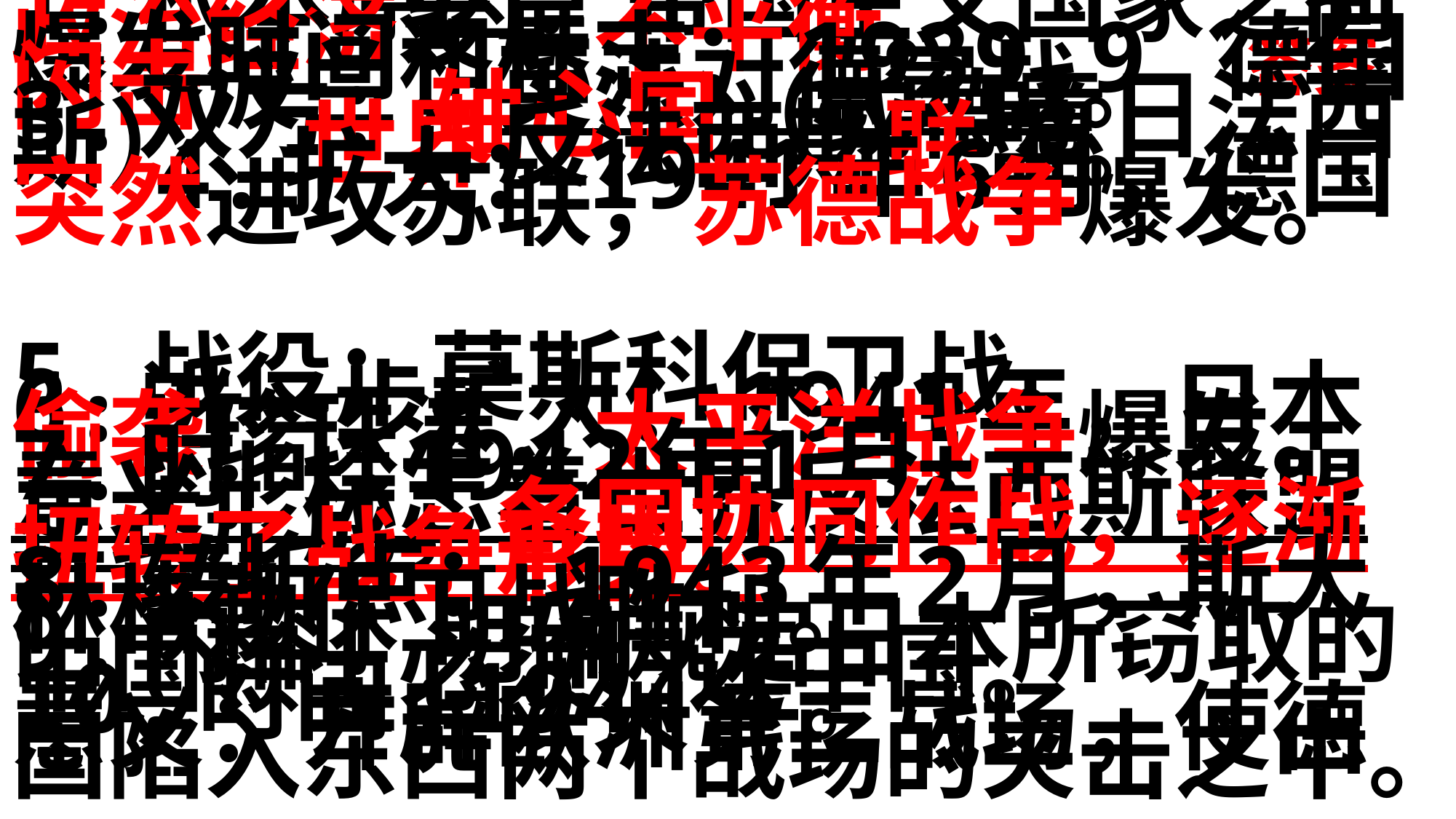

1.根本原因：帝国主义国家之间政治经济发展不平衡。              2.爆发时间和标志：1939.9 德国闪击波兰，英法对德宣战。
3.双方：轴心国（或德意日法西斯）、世界反法西斯联盟。                  4.扩大：1941年6月，德国突然进攻苏联，苏德战争爆发。                                                                                                                                                                                                                                                                                                                                    5.战役：莫斯科保卫战。
6.进一步扩大：1941年，日本偷袭珍珠港，太平洋战争爆发。
7.时间:1942年1月。
意义：标志着世界反法西斯联盟正式形成，各国协同作战，逐渐扭转了战争形势。
8.转折点： 1943年2月，斯大林格勒保卫战胜利。
9.内容：明确规定日本所窃取的中国领土必须归还中国。
10.时间:1944年。
意义：开辟欧洲第二战场，使德国陷入东西两个战场的夹击之中。

# 答案